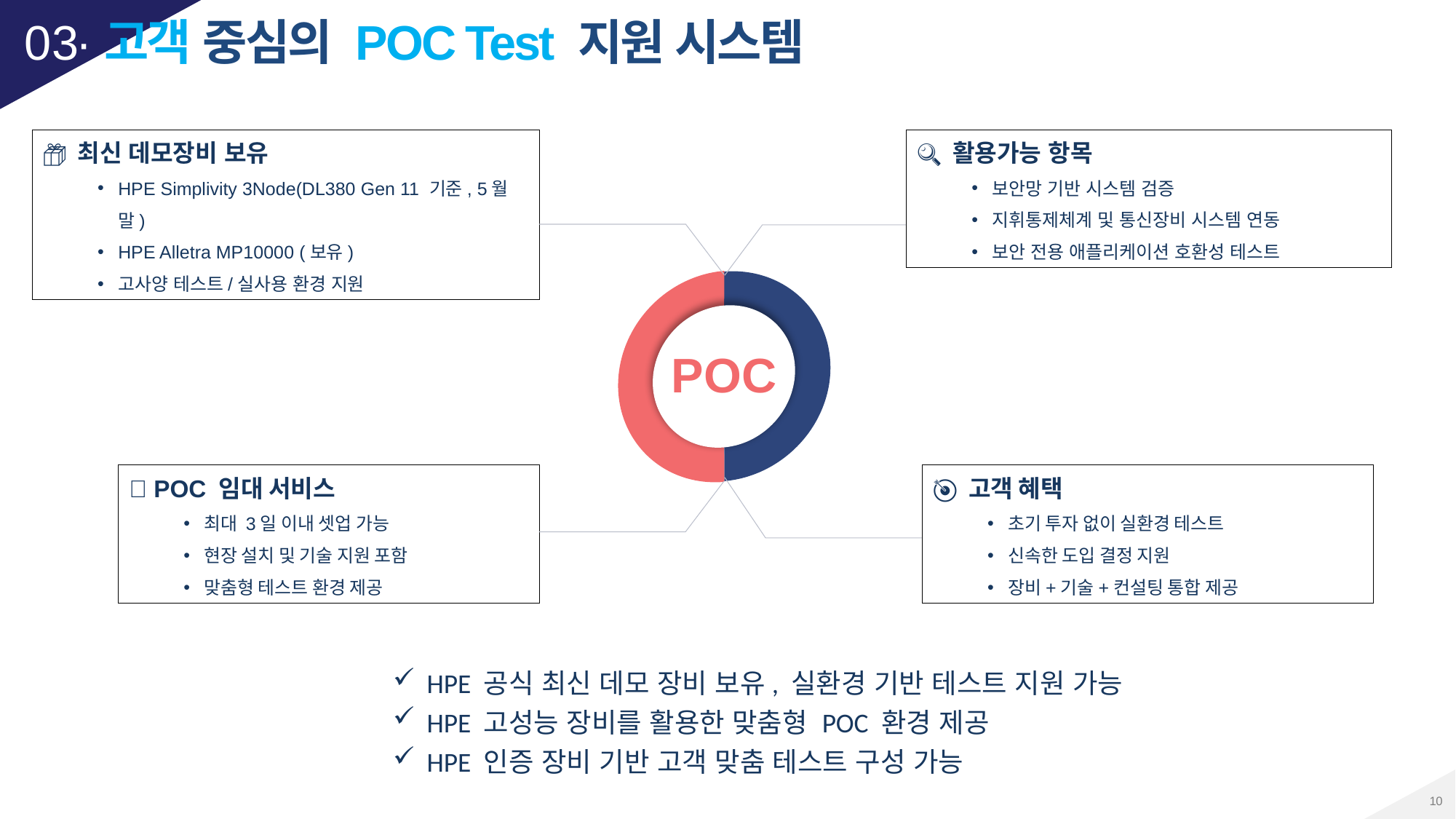

# 03·고객 중심의 POC Test 지원 시스템
🔍 활용가능 항목
보안망 기반 시스템 검증
지휘통제체계 및 통신장비 시스템 연동
보안 전용 애플리케이션 호환성 테스트
📦 최신 데모장비 보유
HPE Simplivity 3Node(DL380 Gen 11 기준, 5월말)
HPE Alletra MP10000 (보유)
고사양 테스트/실사용 환경 지원

POC
🧪 POC 임대 서비스
최대 3일 이내 셋업 가능
현장 설치 및 기술 지원 포함
맞춤형 테스트 환경 제공
🎯 고객 혜택
초기 투자 없이 실환경 테스트
신속한 도입 결정 지원
장비+기술+컨설팅 통합 제공

HPE 공식 최신 데모 장비 보유, 실환경 기반 테스트 지원 가능
HPE 고성능 장비를 활용한 맞춤형 POC 환경 제공
HPE 인증 장비 기반 고객 맞춤 테스트 구성 가능
10